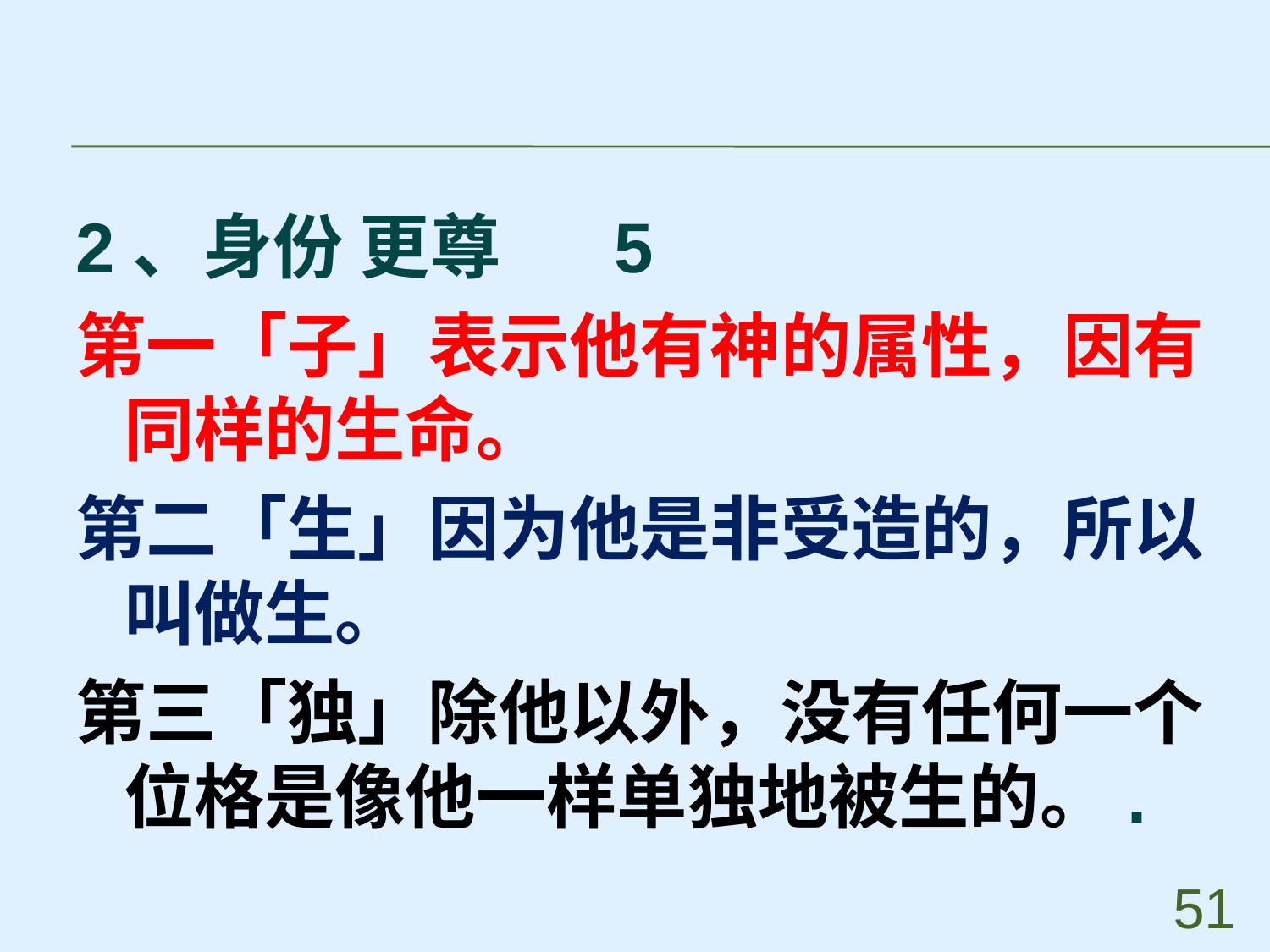

#
2、身份 更尊      5
第一「子」表示他有神的属性，因有同样的生命。
第二「生」因为他是非受造的，所以叫做生。
第三「独」除他以外，没有任何一个位格是像他一样单独地被生的。.

51